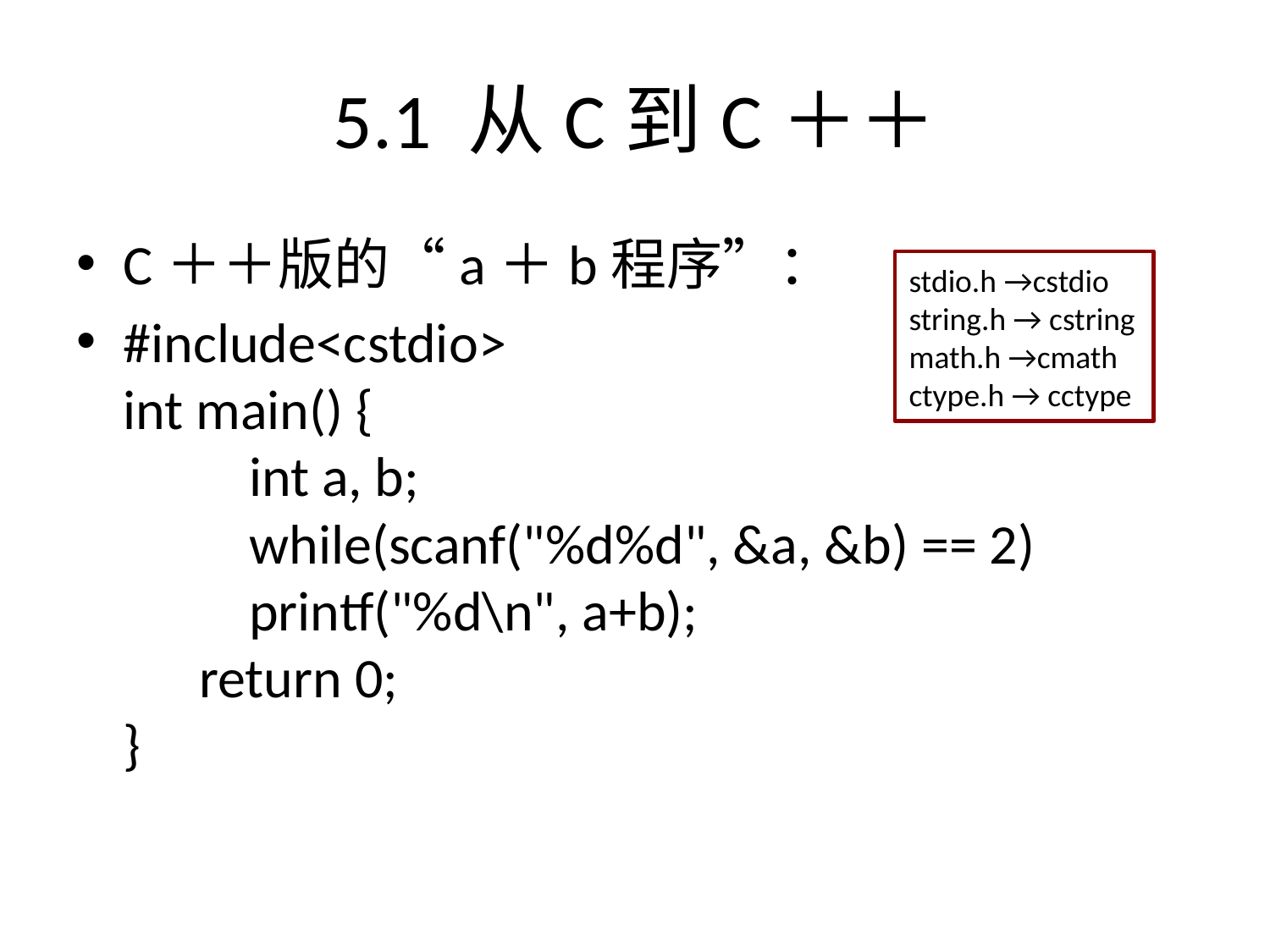

# 5.1 从C到C＋＋
C＋＋版的“a＋b程序”：
#include<cstdio>
int main() {
	int a, b;
	while(scanf("%d%d", &a, &b) == 2)                		printf("%d\n", a+b);
      return 0;
}

stdio.h →cstdio
string.h → cstring
math.h →cmath
ctype.h → cctype